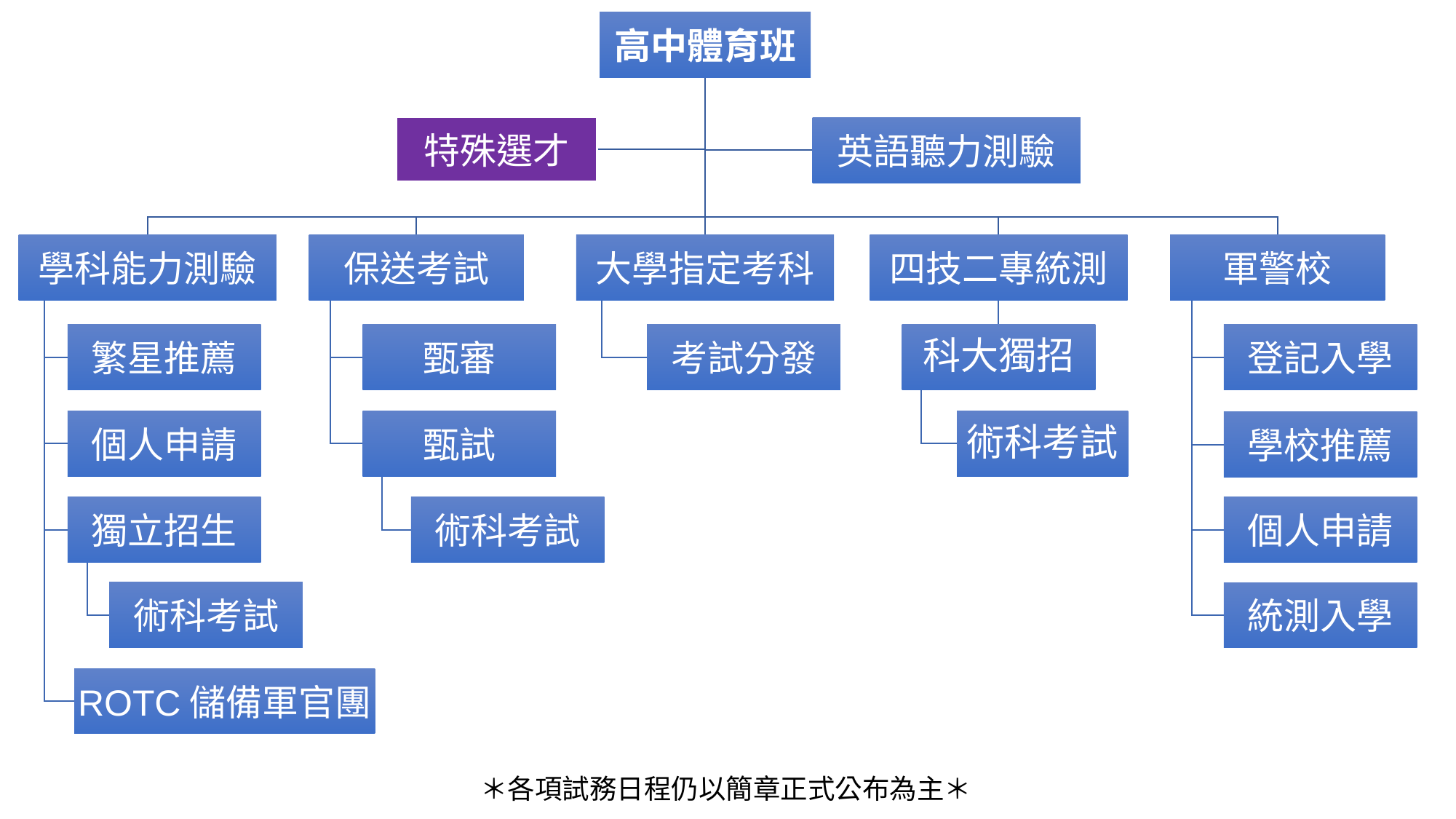

高中體育班
學科能力測驗
繁星推薦
個人申請
獨立招生
術科考試
ROTC儲備軍官團
保送考試
甄審
甄試
術科考試
大學指定考科
考試分發
四技二專統測
科大獨招
術科考試
軍警校
登記入學
學校推薦
個人申請
統測入學
特殊選才
英語聽力測驗
＊各項試務日程仍以簡章正式公布為主＊